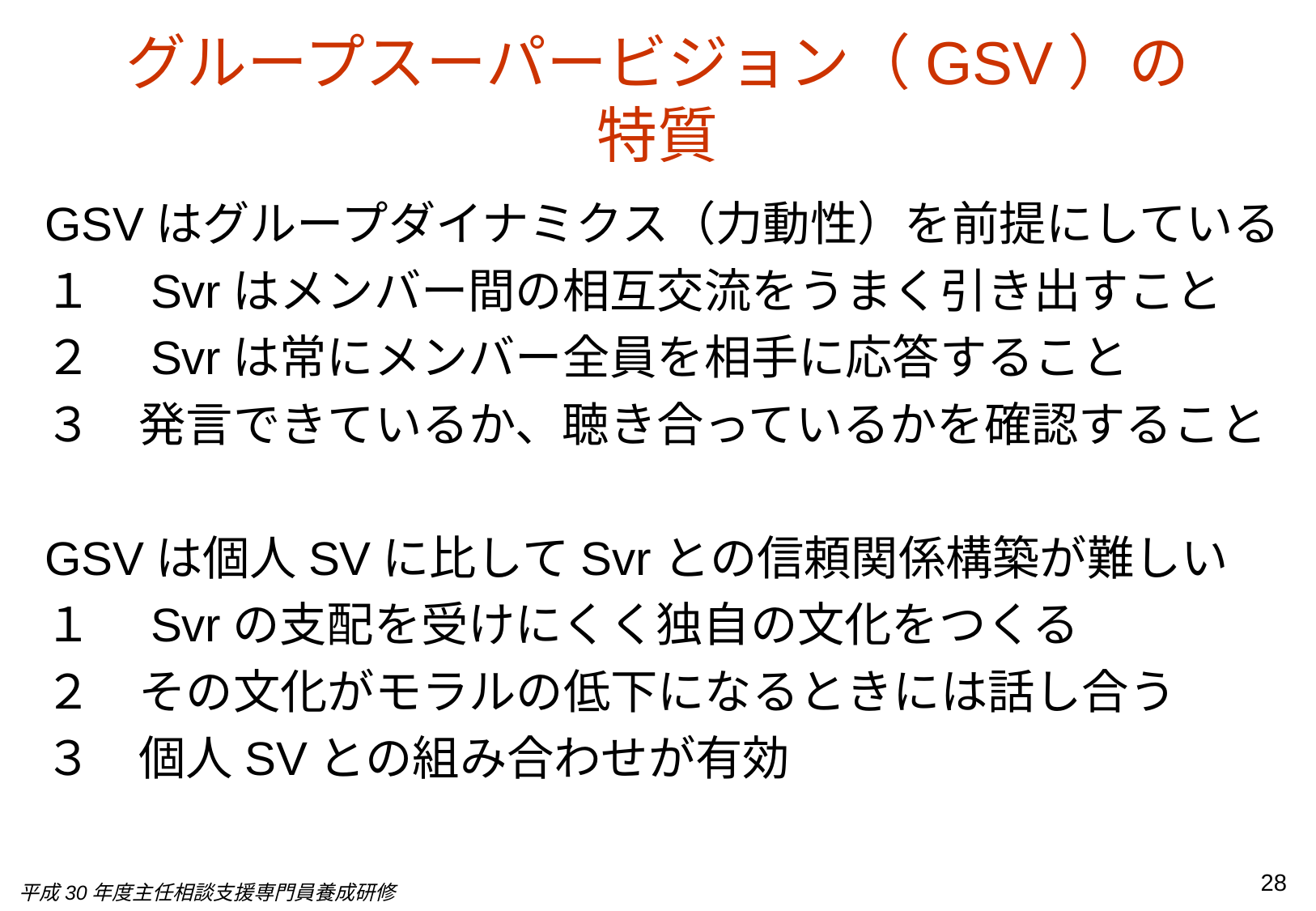

グループスーパービジョン（GSV）の特質
GSVはグループダイナミクス（力動性）を前提にしている
１　Svrはメンバー間の相互交流をうまく引き出すこと
２　Svrは常にメンバー全員を相手に応答すること
３　発言できているか、聴き合っているかを確認すること

GSVは個人SVに比してSvrとの信頼関係構築が難しい
１　Svrの支配を受けにくく独自の文化をつくる
２　その文化がモラルの低下になるときには話し合う
３　個人SVとの組み合わせが有効
28
平成30年度主任相談支援専門員養成研修